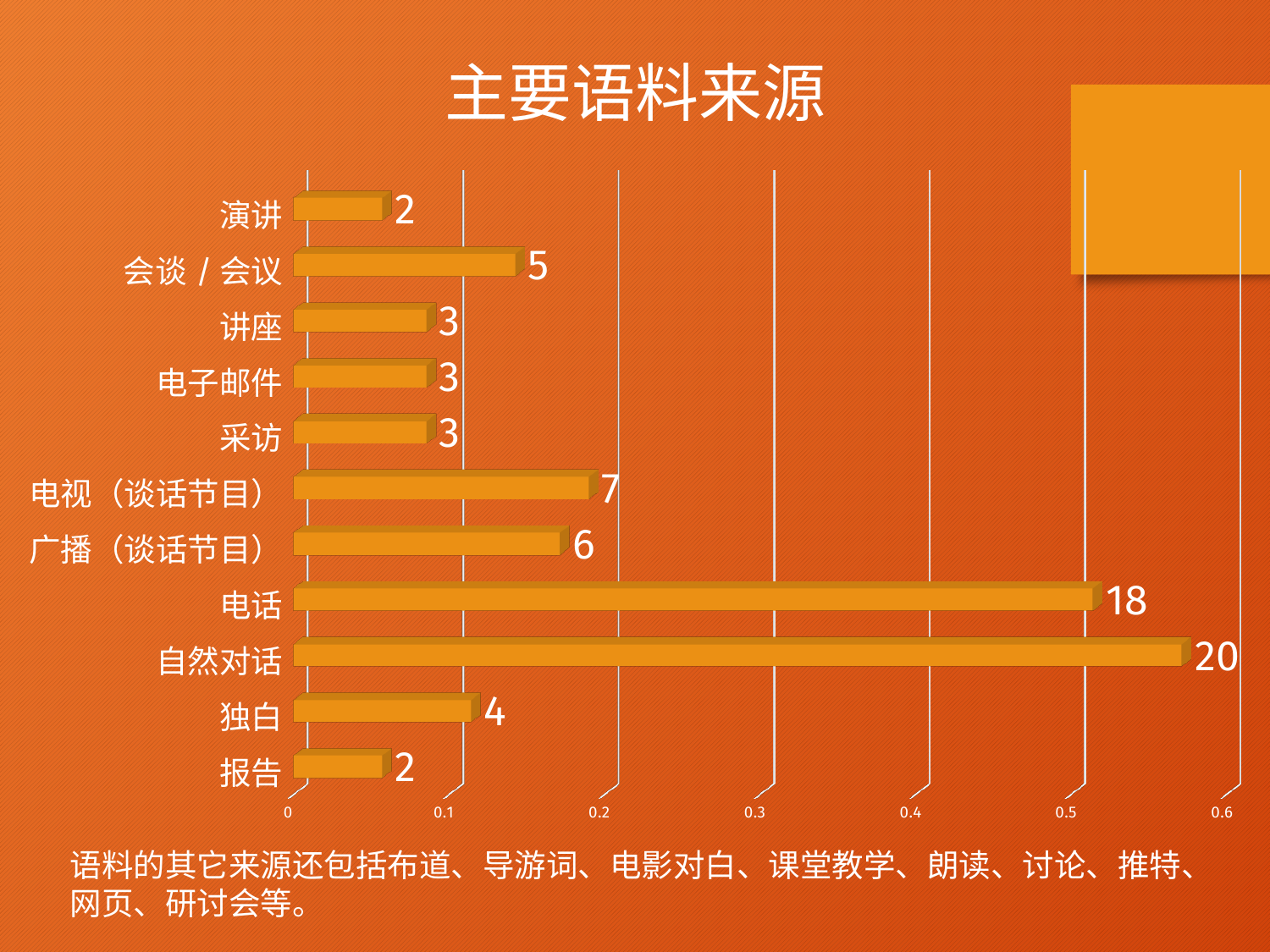

[unsupported chart]

语料的其它来源还包括布道、导游词、电影对白、课堂教学、朗读、讨论、推特、网页、研讨会等。